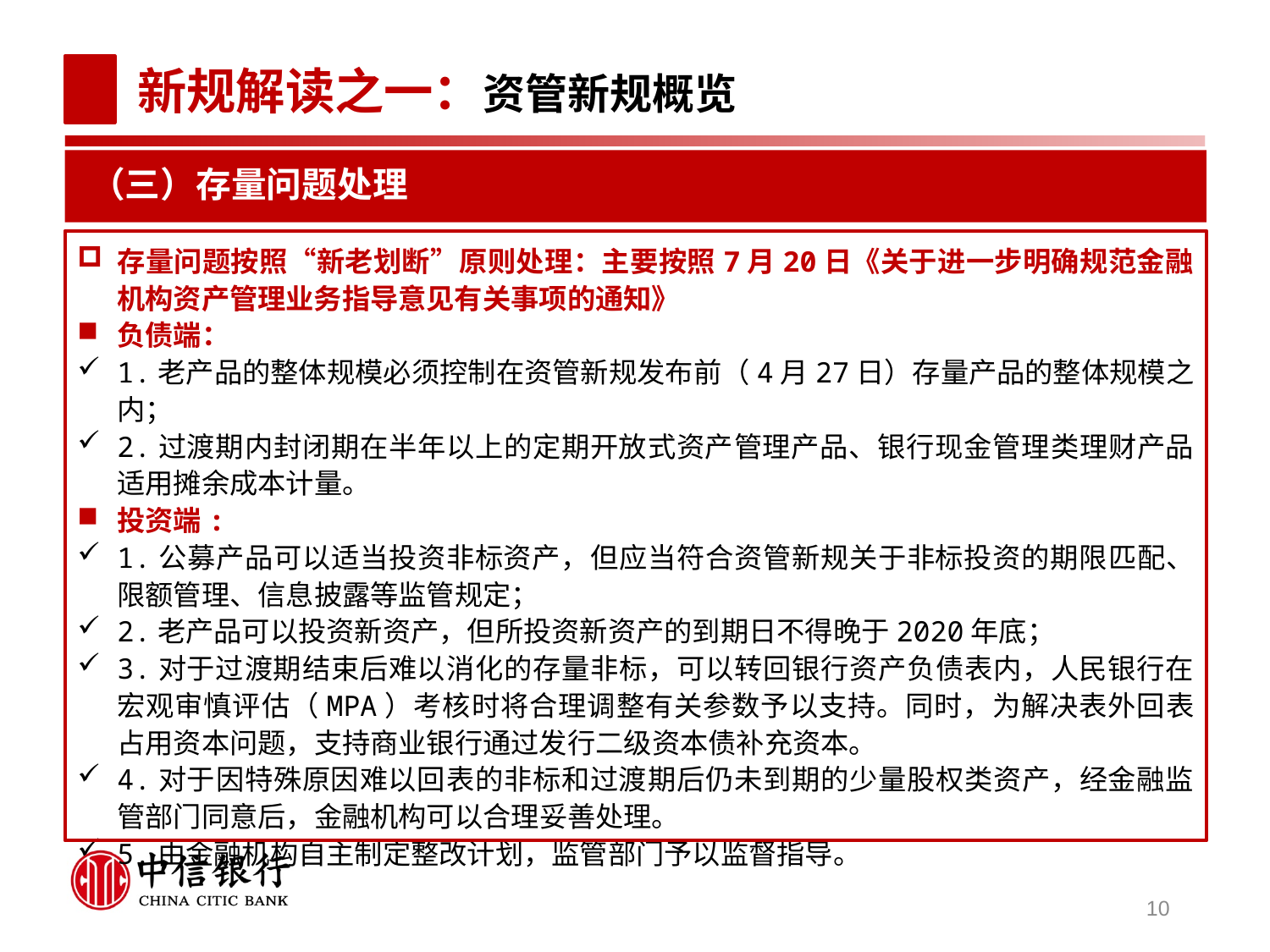

新规解读之一：资管新规概览

（三）存量问题处理

存量问题按照“新老划断”原则处理：主要按照7月20日《关于进一步明确规范金融机构资产管理业务指导意见有关事项的通知》
负债端：
1.老产品的整体规模必须控制在资管新规发布前（4月27日）存量产品的整体规模之内；
2.过渡期内封闭期在半年以上的定期开放式资产管理产品、银行现金管理类理财产品适用摊余成本计量。
投资端:
1.公募产品可以适当投资非标资产，但应当符合资管新规关于非标投资的期限匹配、限额管理、信息披露等监管规定；
2.老产品可以投资新资产，但所投资新资产的到期日不得晚于2020年底；
3.对于过渡期结束后难以消化的存量非标，可以转回银行资产负债表内，人民银行在宏观审慎评估（MPA）考核时将合理调整有关参数予以支持。同时，为解决表外回表占用资本问题，支持商业银行通过发行二级资本债补充资本。
4.对于因特殊原因难以回表的非标和过渡期后仍未到期的少量股权类资产，经金融监管部门同意后，金融机构可以合理妥善处理。
5.由金融机构自主制定整改计划，监管部门予以监督指导。
10